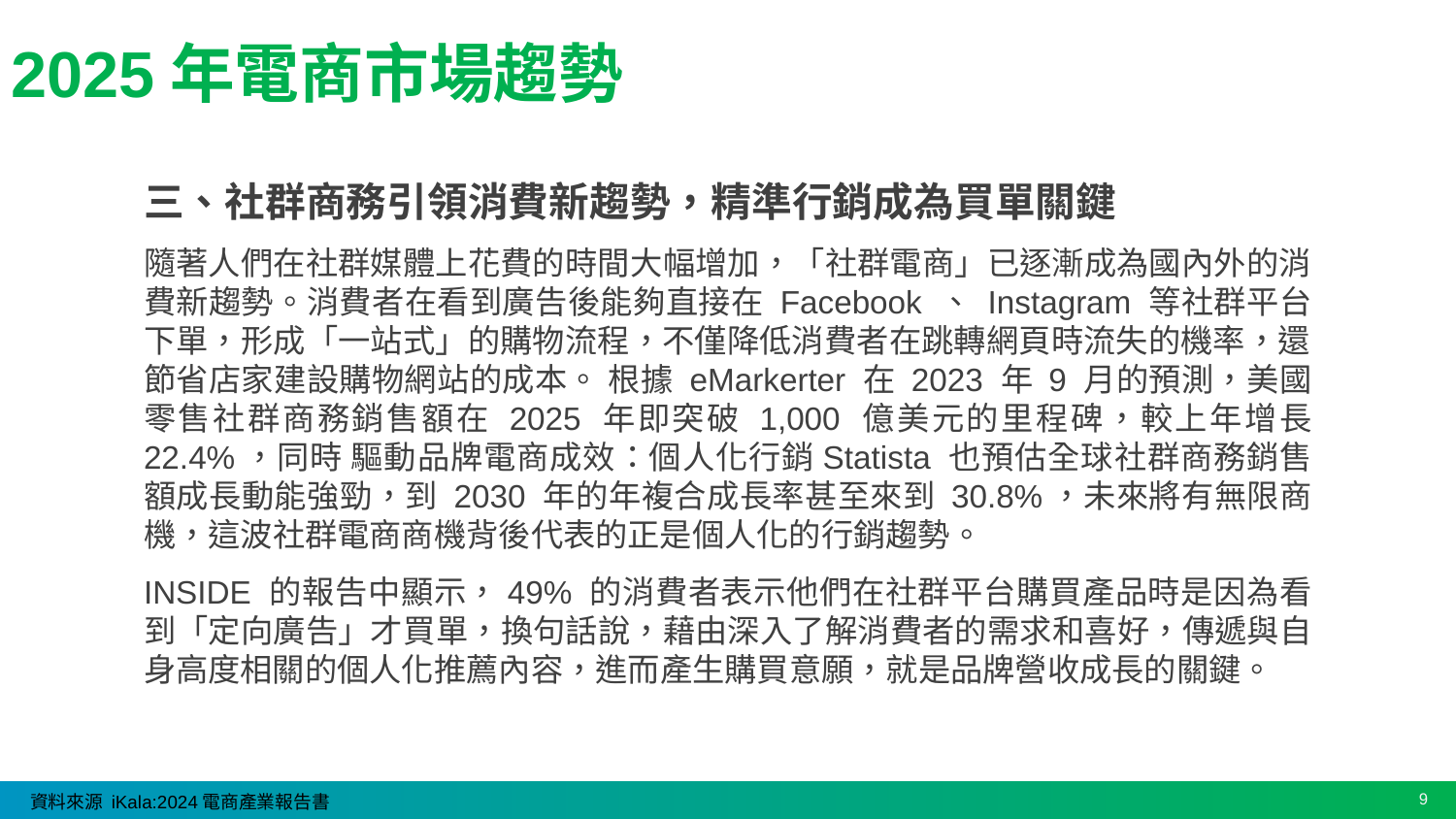

# 2025年電商市場趨勢
三、社群商務引領消費新趨勢，精準⾏銷成為買單關鍵
隨著⼈們在社群媒體上花費的時間⼤幅增加，「社群電商」已逐漸成為國內外的消費新趨勢。消費者在看到廣告後能夠直接在 Facebook 、 Instagram 等社群平台下單，形成「⼀站式」的購物流程，不僅降低消費者在跳轉網⾴時流失的機率，還節省店家建設購物網站的成本。 根據 eMarkerter 在 2023 年 9 ⽉的預測，美國零售社群商務銷售額在 2025 年即突破 1,000 億美元的⾥程碑，較上年增⻑ 22.4%，同時 驅動品牌電商成效：個⼈化⾏銷Statista 也預估全球社群商務銷售額成⻑動能強勁，到 2030 年的年複合成⻑率甚⾄來到 30.8%，未來將有無限商機，這波社群電商商機背後代表的正是個⼈化的⾏銷趨勢。
INSIDE 的報告中顯⽰，49% 的消費者表⽰他們在社群平台購買產品時是因為看到「定向廣告」才買單，換句話說，藉由深⼊了解消費者的需求和喜好，傳遞與⾃⾝⾼度相關的個⼈化推薦內容，進⽽產⽣購買意願，就是品牌營收成⻑的關鍵。
資料來源 iKala:2024電商產業報告書